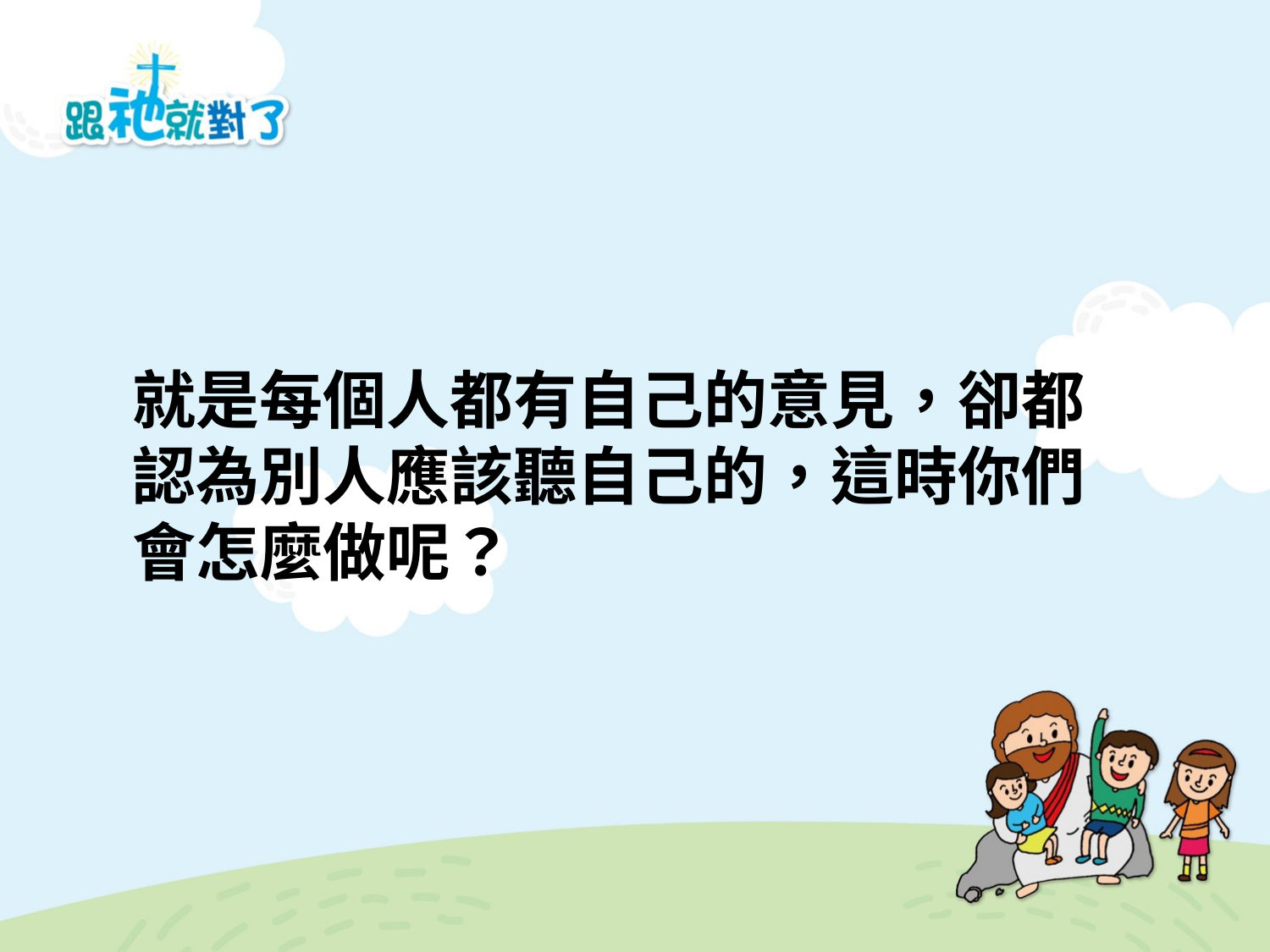

就是每個人都有自己的意見，卻都認為別人應該聽自己的，這時你們會怎麼做呢？